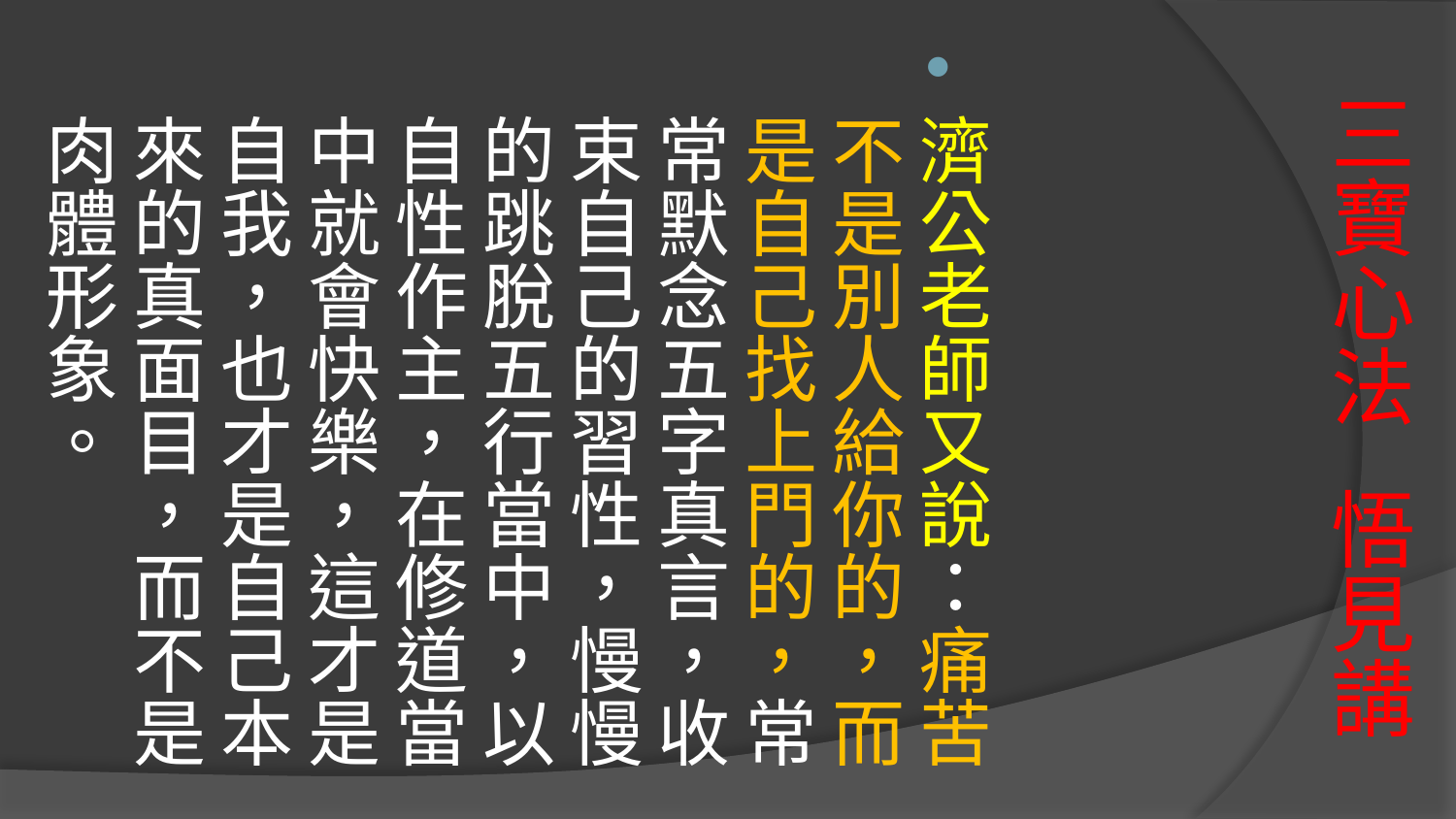

濟公老師又說：痛苦不是別人給你的，而是自己找上門的，常常默念五字真言，收束自己的習性，慢慢的跳脫五行當中，以自性作主，在修道當中就會快樂，這才是自我，也才是自己本來的真面目，而不是肉體形象。
# 三寶心法   悟見講